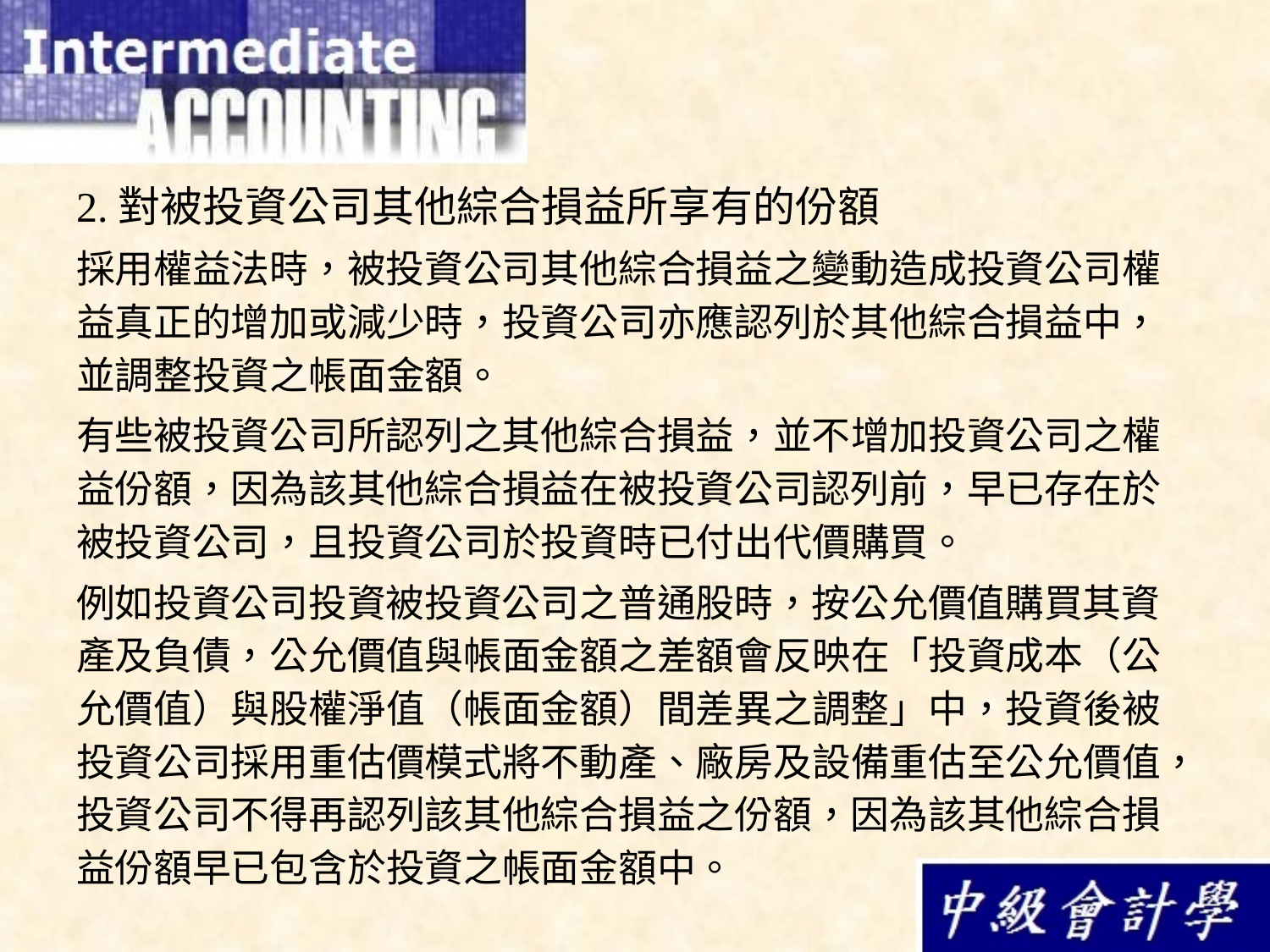

2.對被投資公司其他綜合損益所享有的份額
採用權益法時，被投資公司其他綜合損益之變動造成投資公司權益真正的增加或減少時，投資公司亦應認列於其他綜合損益中，並調整投資之帳面金額。
有些被投資公司所認列之其他綜合損益，並不增加投資公司之權益份額，因為該其他綜合損益在被投資公司認列前，早已存在於被投資公司，且投資公司於投資時已付出代價購買。
例如投資公司投資被投資公司之普通股時，按公允價值購買其資產及負債，公允價值與帳面金額之差額會反映在「投資成本（公允價值）與股權淨值（帳面金額）間差異之調整」中，投資後被投資公司採用重估價模式將不動產、廠房及設備重估至公允價值，投資公司不得再認列該其他綜合損益之份額，因為該其他綜合損益份額早已包含於投資之帳面金額中。